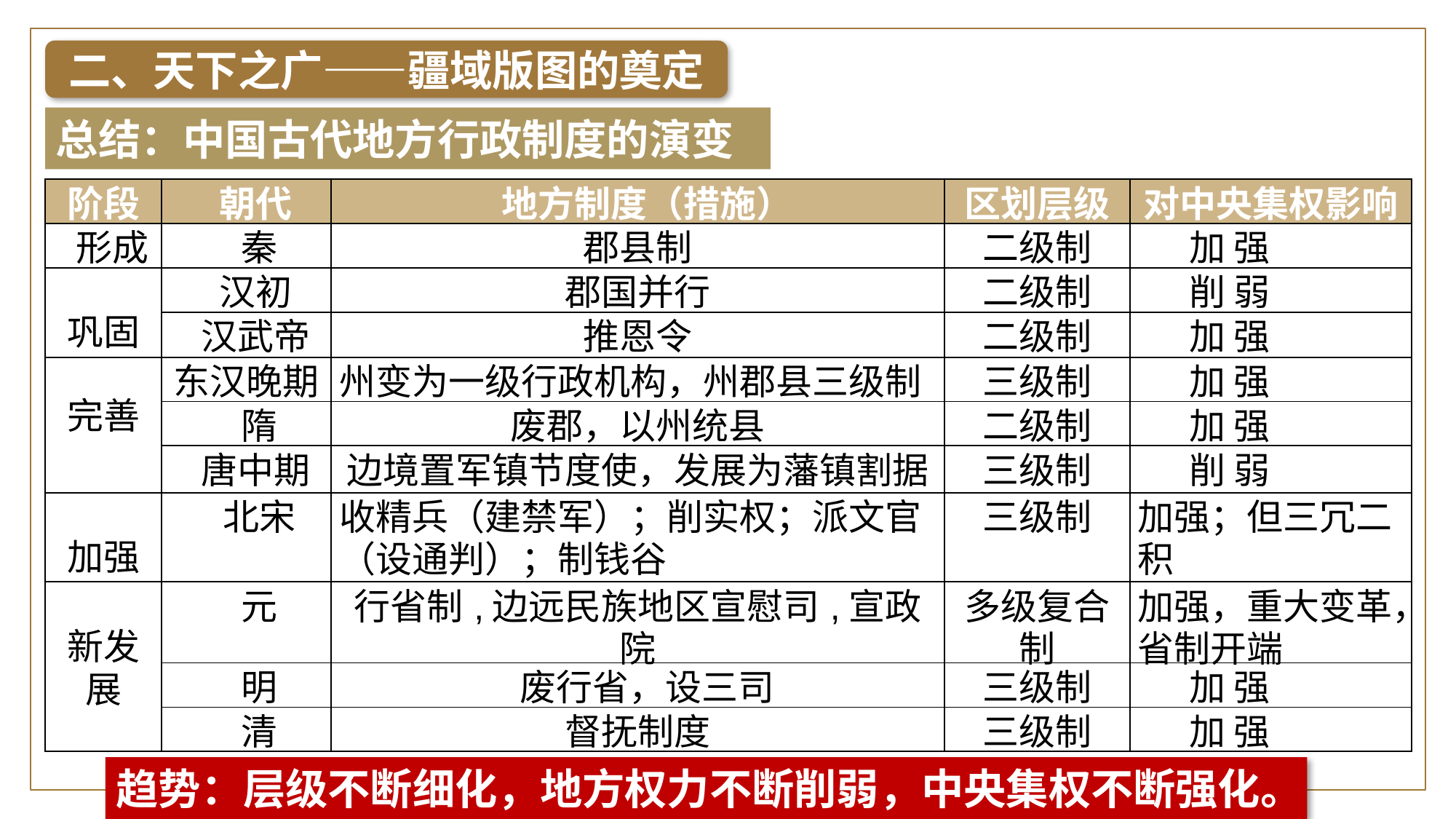

二、天下之广——疆域版图的奠定
总结：中国古代地方行政制度的演变
| 阶段 | 朝代 | 地方制度（措施） | 区划层级 | 对中央集权影响 |
| --- | --- | --- | --- | --- |
| 形成 | 秦 | 郡县制 | 二级制 | 加 强 |
| 巩固 | 汉初 | 郡国并行 | 二级制 | 削 弱 |
|  | 汉武帝 | 推恩令 | 二级制 | 加 强 |
| 完善 | 东汉晚期 | 州变为一级行政机构，州郡县三级制 | 三级制 | 加 强 |
|  | 隋 | 废郡，以州统县 | 二级制 | 加 强 |
|  | 唐中期 | 边境置军镇节度使，发展为藩镇割据 | 三级制 | 削 弱 |
| 加强 | 北宋 | 收精兵（建禁军）；削实权；派文官（设通判）；制钱谷 | 三级制 | 加强；但三冗二积 |
| 新发展 | 元 | 行省制,边远民族地区宣慰司,宣政院 | 多级复合制 | 加强，重大变革，省制开端 |
|  | 明 | 废行省，设三司 | 三级制 | 加 强 |
|  | 清 | 督抚制度 | 三级制 | 加 强 |
趋势：层级不断细化，地方权力不断削弱，中央集权不断强化。